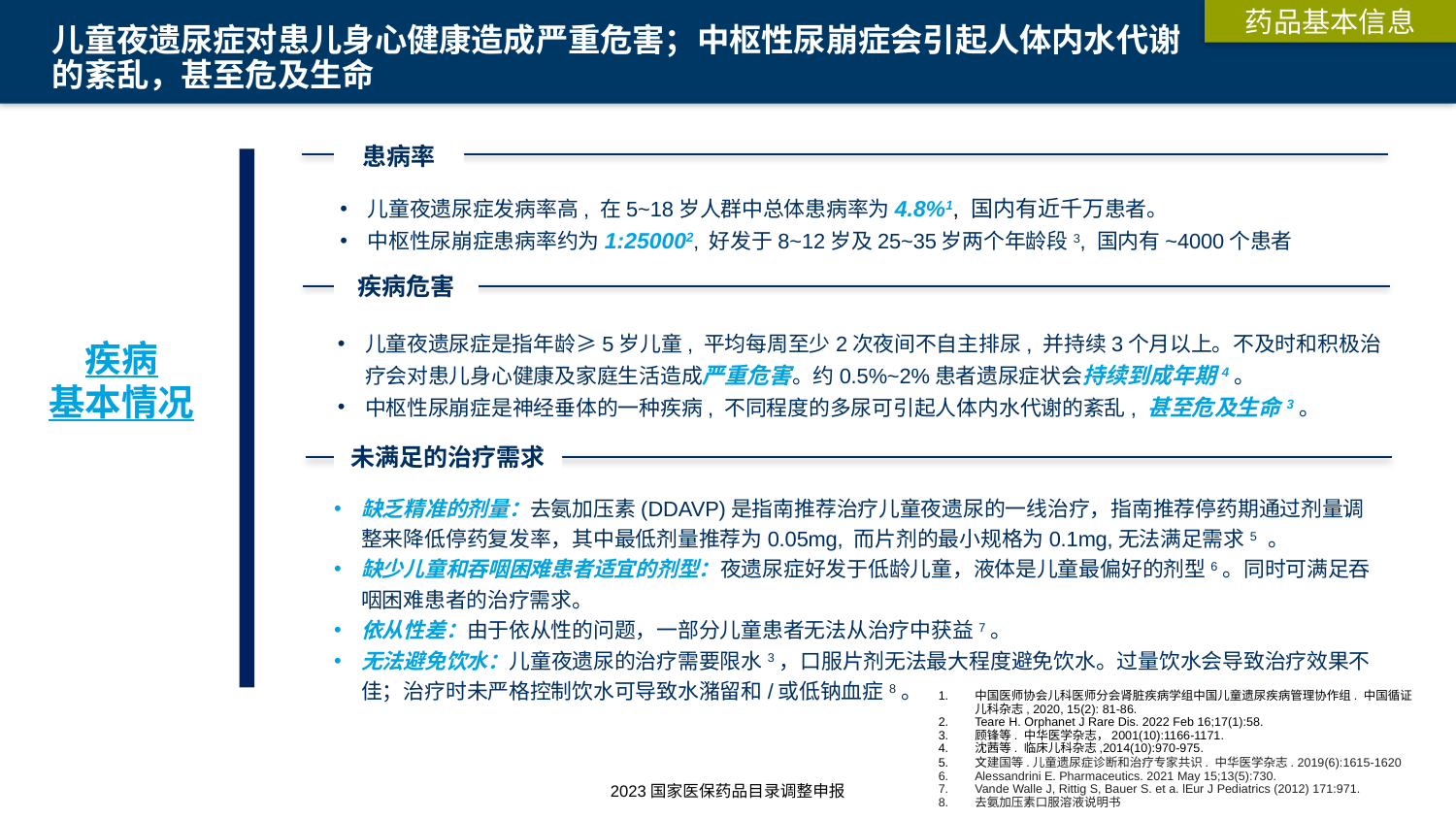

药品基本信息
# 儿童夜遗尿症对患儿身心健康造成严重危害；中枢性尿崩症会引起人体内水代谢 的紊乱，甚至危及生命
患病率

儿童夜遗尿症发病率高, 在5~18岁人群中总体患病率为4.8%1, 国内有近千万患者。
中枢性尿崩症患病率约为1:250002, 好发于8~12岁及25~35岁两个年龄段3, 国内有~4000个患者
疾病危害
疾病
基本情况
儿童夜遗尿症是指年龄≥5岁儿童, 平均每周至少2次夜间不自主排尿, 并持续3个月以上。不及时和积极治疗会对患儿身心健康及家庭生活造成严重危害。约0.5%~2%患者遗尿症状会持续到成年期4。
中枢性尿崩症是神经垂体的一种疾病, 不同程度的多尿可引起人体内水代谢的紊乱, 甚至危及生命3。
未满足的治疗需求
缺乏精准的剂量：去氨加压素(DDAVP)是指南推荐治疗儿童夜遗尿的一线治疗，指南推荐停药期通过剂量调整来降低停药复发率，其中最低剂量推荐为0.05mg, 而片剂的最小规格为0.1mg,无法满足需求5 。
缺少儿童和吞咽困难患者适宜的剂型：夜遗尿症好发于低龄儿童，液体是儿童最偏好的剂型6。同时可满足吞咽困难患者的治疗需求。
依从性差：由于依从性的问题，一部分儿童患者无法从治疗中获益7。
无法避免饮水：儿童夜遗尿的治疗需要限水3，口服片剂无法最大程度避免饮水。过量饮水会导致治疗效果不佳；治疗时未严格控制饮水可导致水潴留和/或低钠血症8。
中国医师协会儿科医师分会肾脏疾病学组中国儿童遗尿疾病管理协作组. 中国循证儿科杂志, 2020, 15(2): 81-86.
Teare H. Orphanet J Rare Dis. 2022 Feb 16;17(1):58.
顾锋等. 中华医学杂志，2001(10):1166-1171.
沈茜等. 临床儿科杂志,2014(10):970-975.
文建国等.儿童遗尿症诊断和治疗专家共识. 中华医学杂志. 2019(6):1615-1620
Alessandrini E. Pharmaceutics. 2021 May 15;13(5):730.
Vande Walle J, Rittig S, Bauer S. et a. lEur J Pediatrics (2012) 171:971.
去氨加压素口服溶液说明书